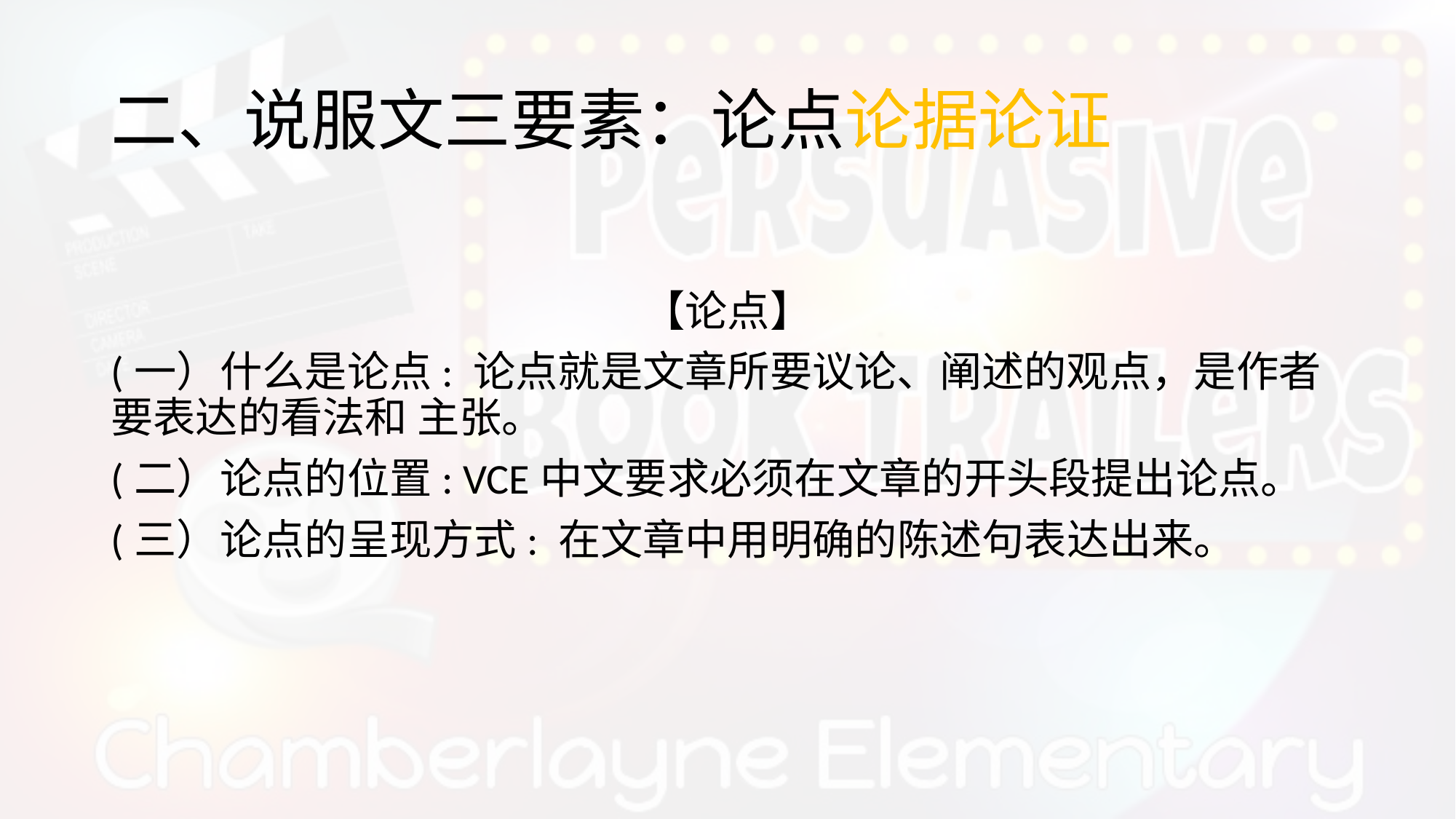

# 二、说服文三要素：论点论据论证

【论点】
(一）	什么是论点: 论点就是文章所要议论、阐述的观点，是作者要表达的看法和 主张。
(二）	论点的位置: VCE中文要求必须在文章的开头段提出论点。
(三）	论点的呈现方式: 在文章中用明确的陈述句表达出来。